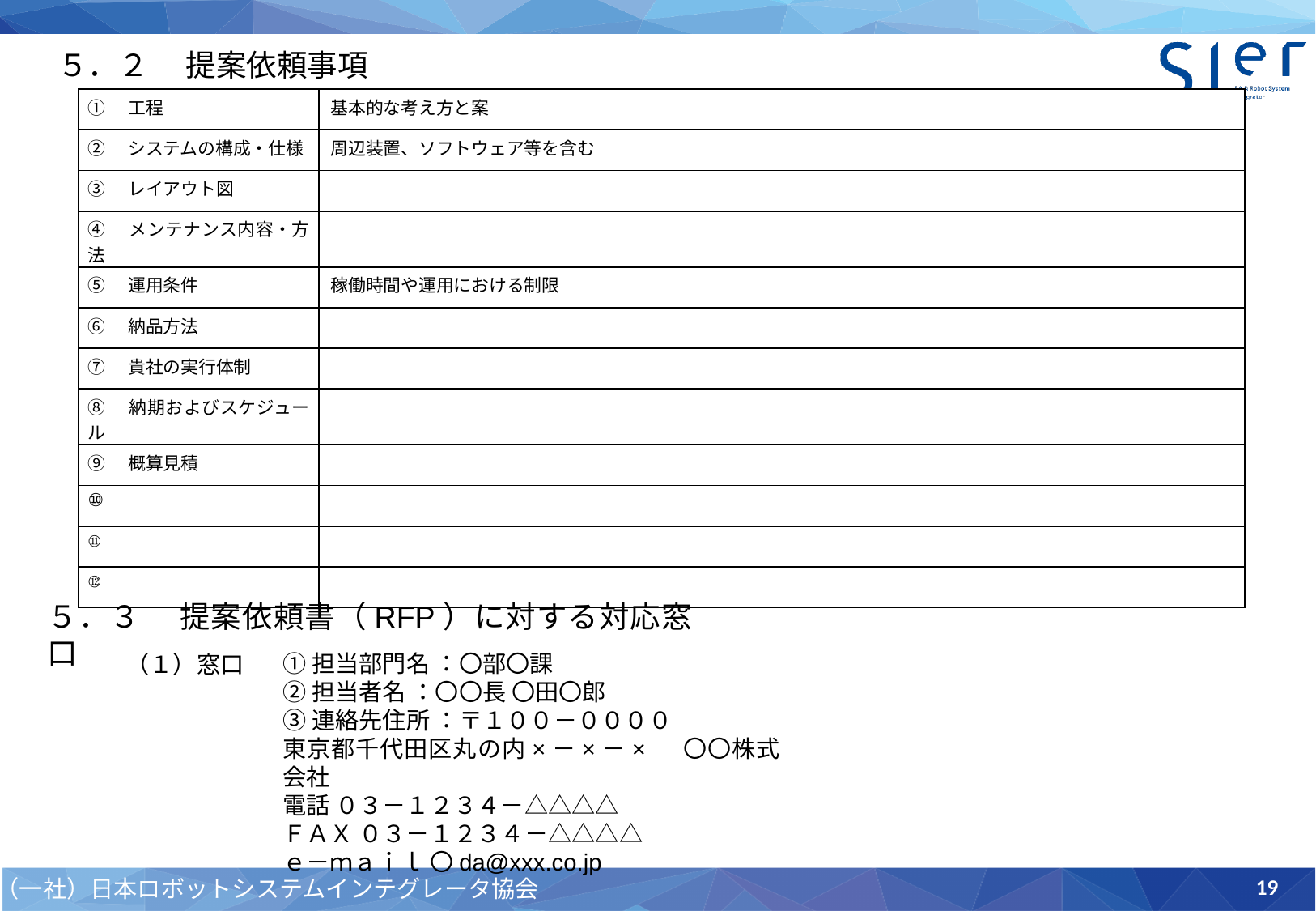

５．２ 　提案依頼事項
| ①　工程 | 基本的な考え方と案 |
| --- | --- |
| ②　システムの構成・仕様 | 周辺装置、ソフトウェア等を含む |
| ③　レイアウト図 |  |
| ④　メンテナンス内容・方法 |  |
| ⑤　運用条件 | 稼働時間や運用における制限 |
| ⑥　納品方法 |  |
| ⑦　貴社の実行体制 |  |
| ⑧　納期およびスケジュール |  |
| ⑨　概算見積 |  |
| ⑩ |  |
| ⑪ |  |
| ⑫ |  |
５．３ 　提案依頼書（RFP）に対する対応窓口
①担当部門名 ：〇部〇課
②担当者名 ：〇〇長 〇田〇郎
③連絡先住所 ：〒１００－００００
東京都千代田区丸の内×－×－× 　〇〇株式会社
電話 ０３－１２３４－△△△△
ＦＡＸ ０３－１２３４－△△△△
ｅ－ｍａｉｌ 〇da@xxx.co.jp

（１）窓口
19